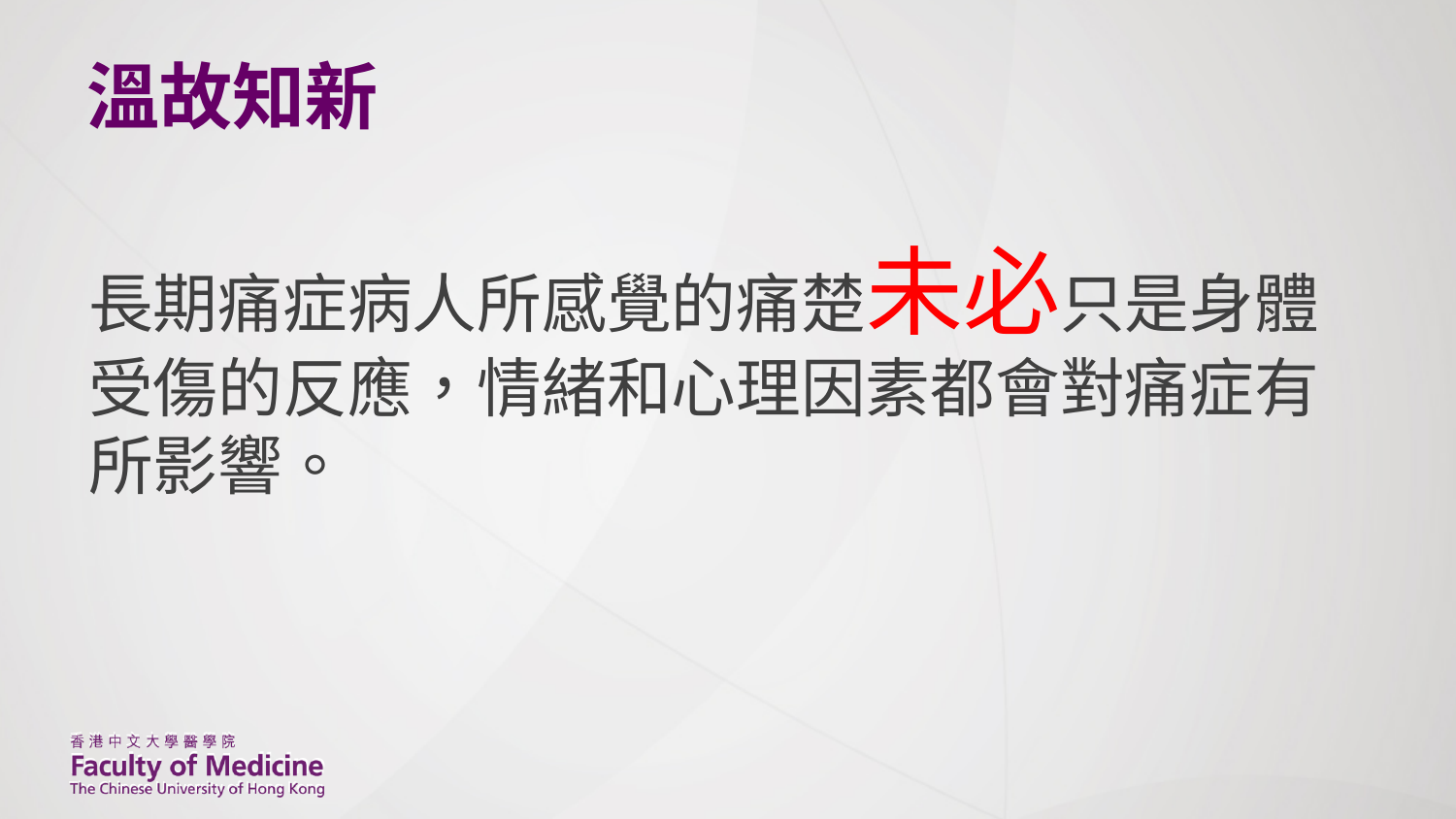

# 溫故知新
長期痛症病人所感覺的痛楚未必只是身體受傷的反應，情緒和心理因素都會對痛症有所影響。